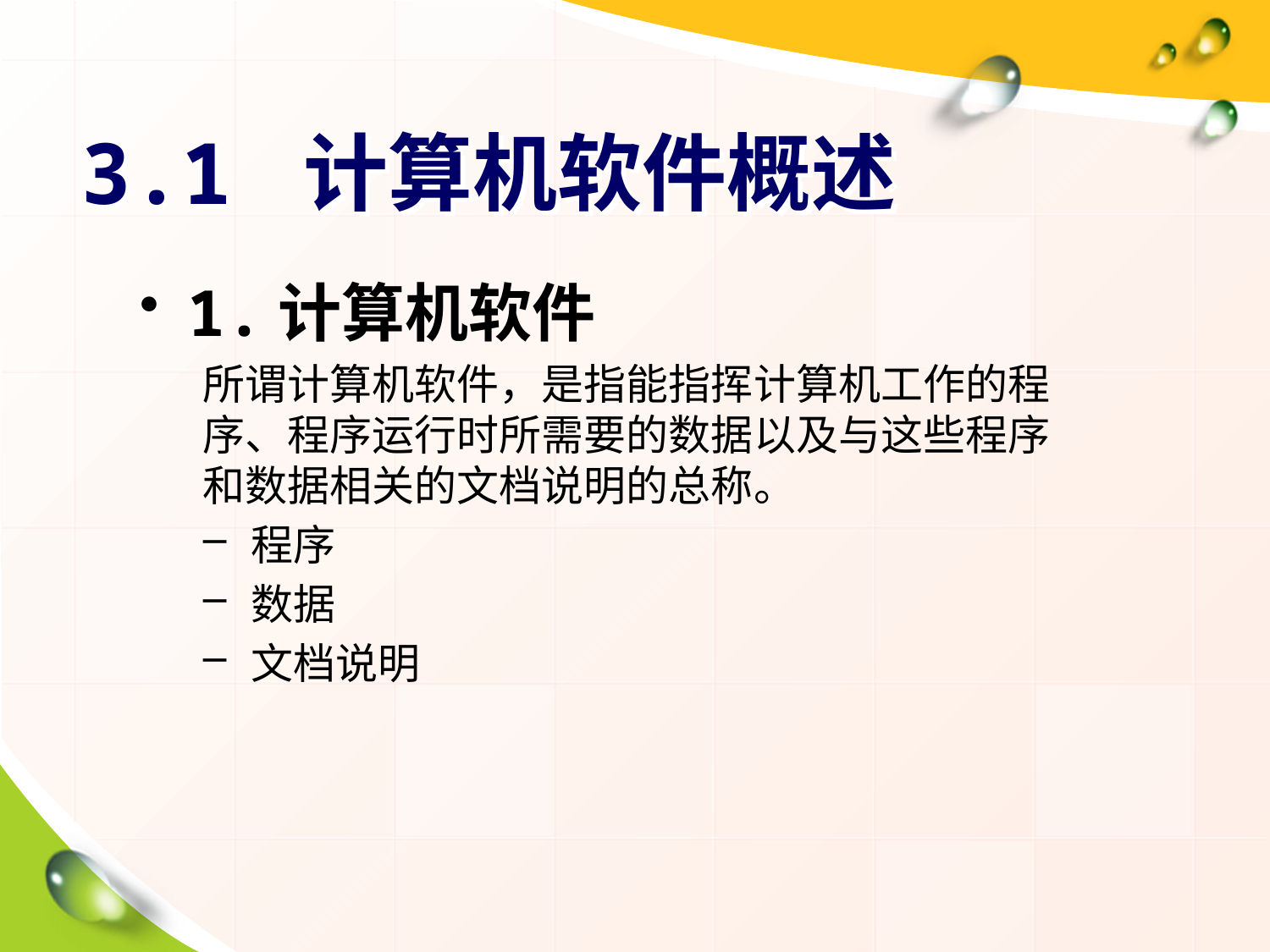

# 3.1 计算机软件概述
1.计算机软件
所谓计算机软件，是指能指挥计算机工作的程序、程序运行时所需要的数据以及与这些程序和数据相关的文档说明的总称。
程序
数据
文档说明